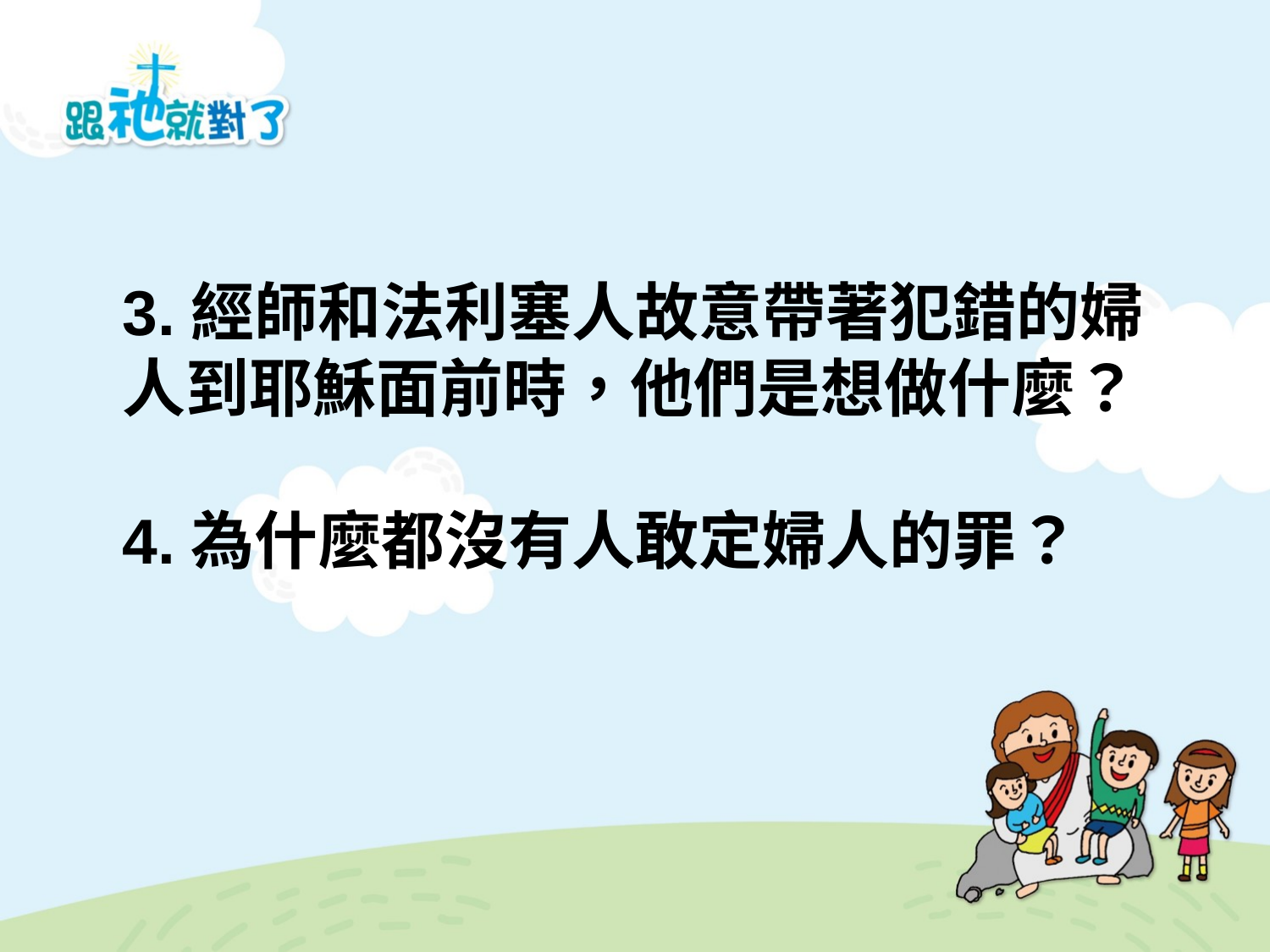

3.經師和法利塞人故意帶著犯錯的婦人到耶穌面前時，他們是想做什麼？

4.為什麼都沒有人敢定婦人的罪？